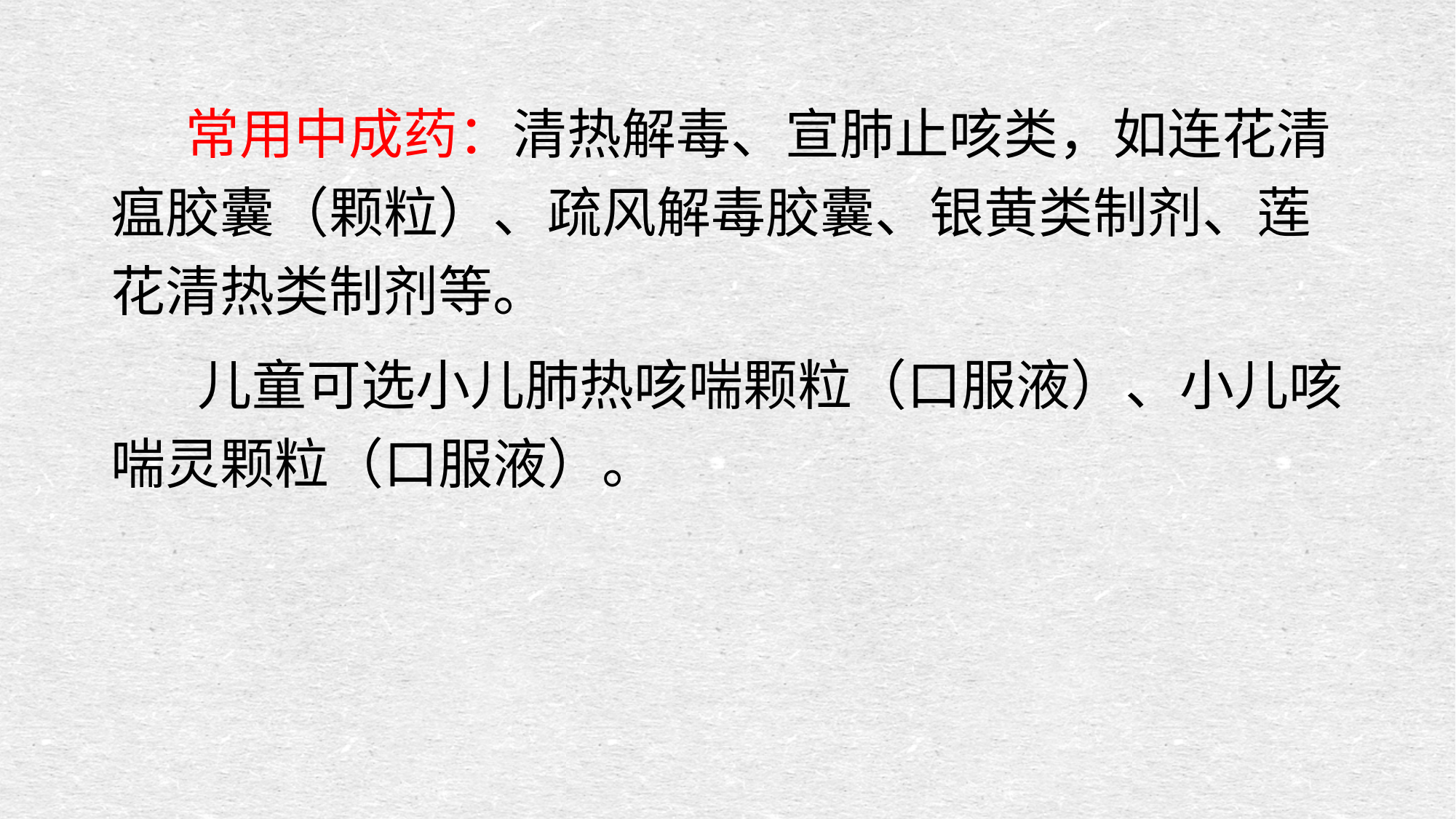

常用中成药：清热解毒、宣肺止咳类，如连花清瘟胶囊（颗粒）、疏风解毒胶囊、银黄类制剂、莲花清热类制剂等。
      儿童可选小儿肺热咳喘颗粒（口服液）、小儿咳喘灵颗粒（口服液）。